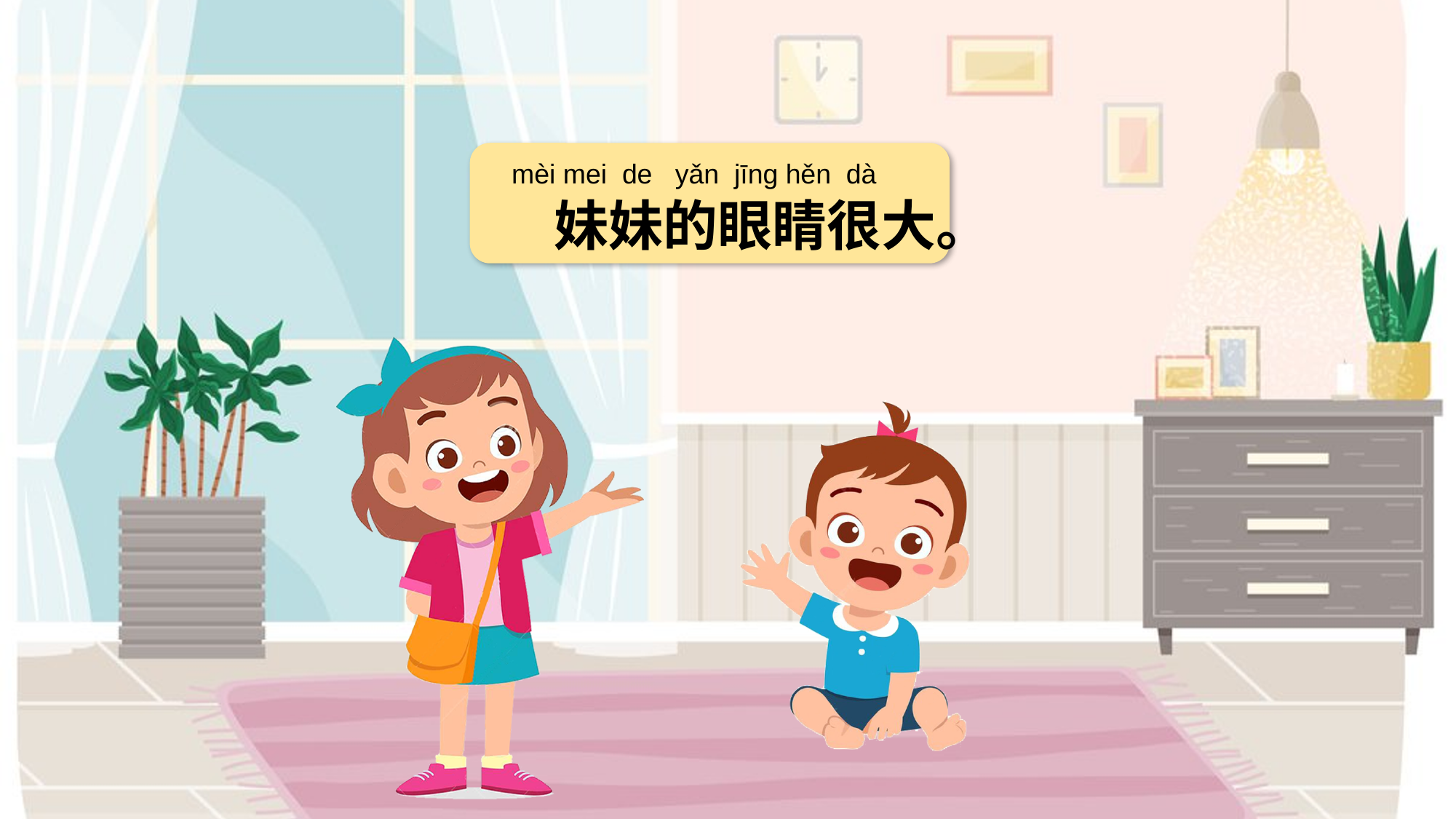

妹妹的眼睛很大。
mèi mei  de   yǎn  jīnɡ hěn  dà